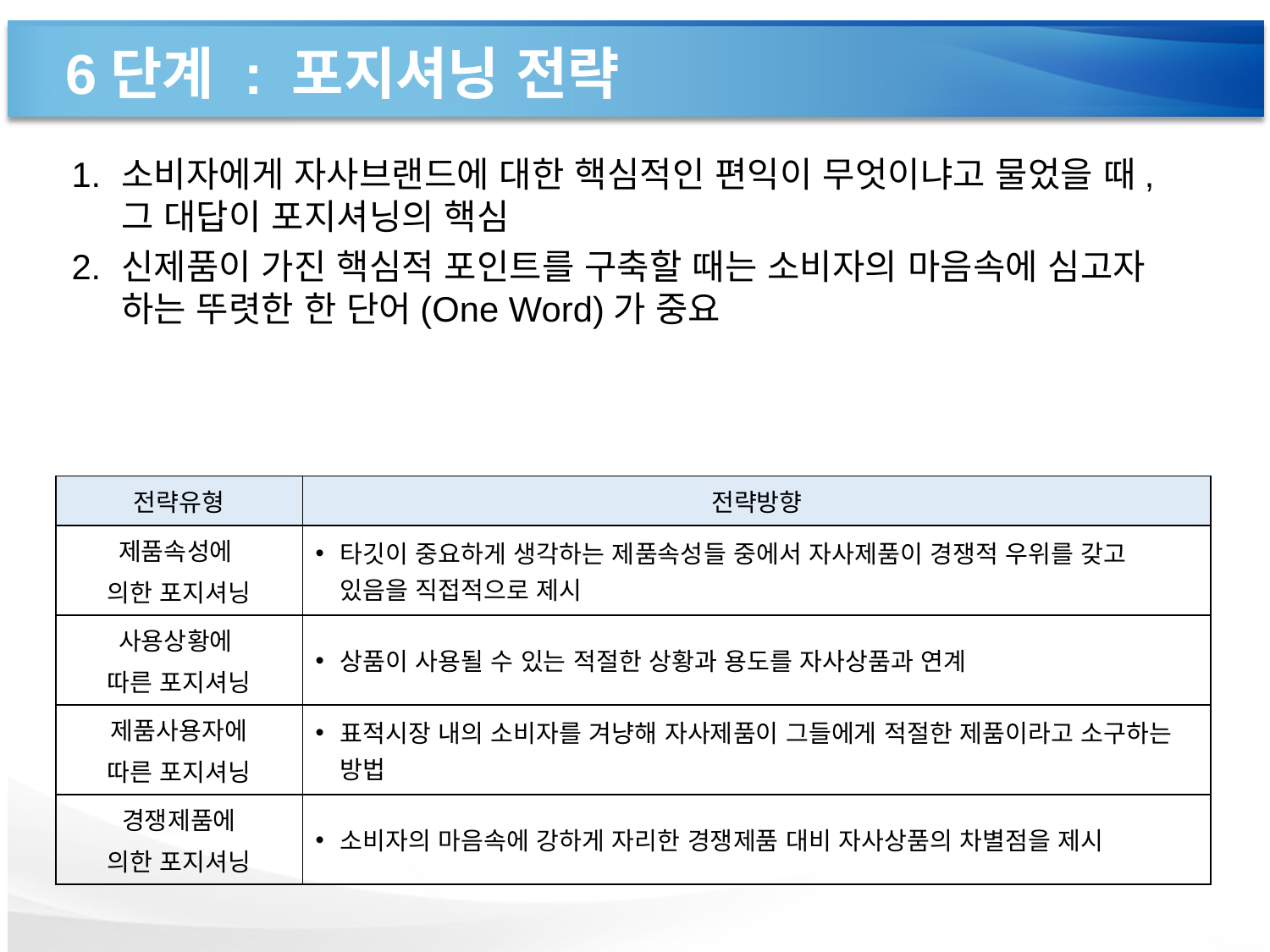

# 6단계 : 포지셔닝 전략
소비자에게 자사브랜드에 대한 핵심적인 편익이 무엇이냐고 물었을 때, 그 대답이 포지셔닝의 핵심
신제품이 가진 핵심적 포인트를 구축할 때는 소비자의 마음속에 심고자 하는 뚜렷한 한 단어(One Word)가 중요
| 전략유형 | 전략방향 |
| --- | --- |
| 제품속성에 의한 포지셔닝 | 타깃이 중요하게 생각하는 제품속성들 중에서 자사제품이 경쟁적 우위를 갖고 있음을 직접적으로 제시 |
| 사용상황에 따른 포지셔닝 | 상품이 사용될 수 있는 적절한 상황과 용도를 자사상품과 연계 |
| 제품사용자에 따른 포지셔닝 | 표적시장 내의 소비자를 겨냥해 자사제품이 그들에게 적절한 제품이라고 소구하는 방법 |
| 경쟁제품에 의한 포지셔닝 | 소비자의 마음속에 강하게 자리한 경쟁제품 대비 자사상품의 차별점을 제시 |